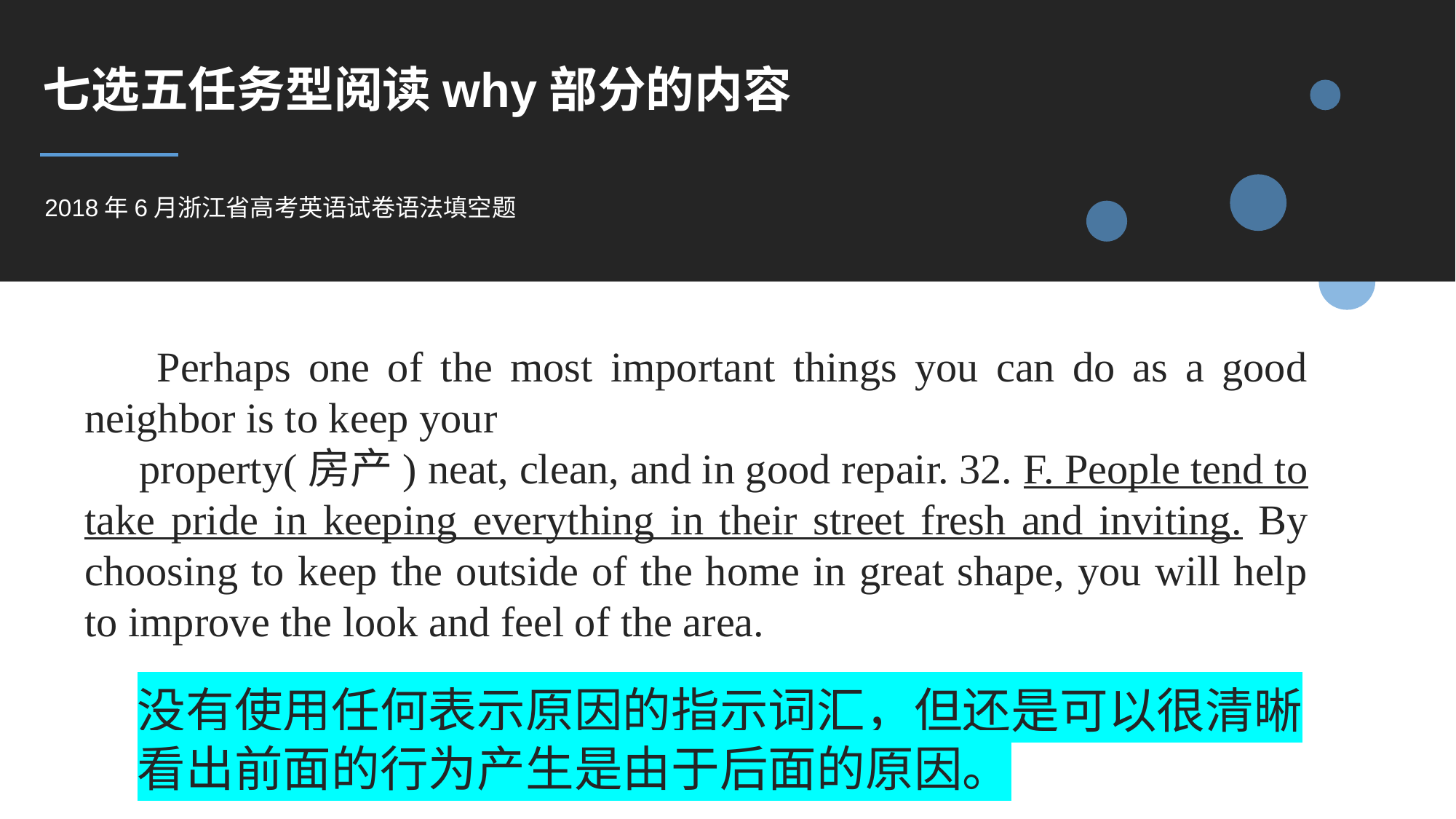

七选五任务型阅读why部分的内容
2018年6月浙江省高考英语试卷语法填空题

 Perhaps one of the most important things you can do as a good neighbor is to keep your
property(房产) neat, clean, and in good repair. 32. F. People tend to take pride in keeping everything in their street fresh and inviting. By choosing to keep the outside of the home in great shape, you will help to improve the look and feel of the area.

没有使用任何表示原因的指示词汇，但还是可以很清晰看出前面的行为产生是由于后面的原因。